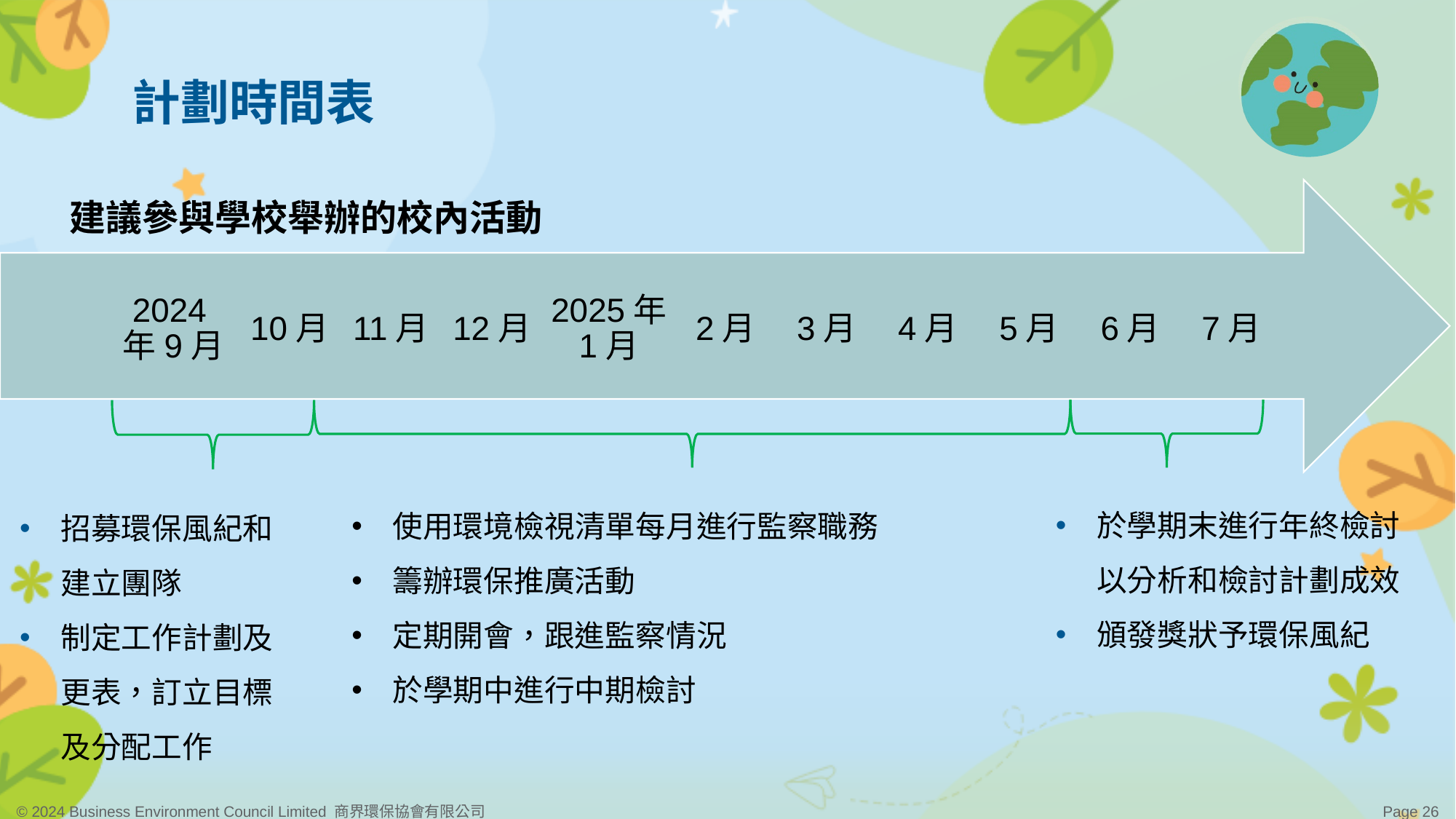

# 計劃時間表

7月
6月
5月
4月
3月
2月
2025年1月
12月
11月
10月
2024年9月
建議參與學校舉辦的校內活動

於學期末進行年終檢討以分析和檢討計劃成效
頒發獎狀予環保風紀
使用環境檢視清單每月進行監察職務
籌辦環保推廣活動
定期開會，跟進監察情況
於學期中進行中期檢討
招募環保風紀和建立團隊
制定工作計劃及更表，訂立目標及分配工作
© 2024 Business Environment Council Limited 商界環保協會有限公司
Page 26